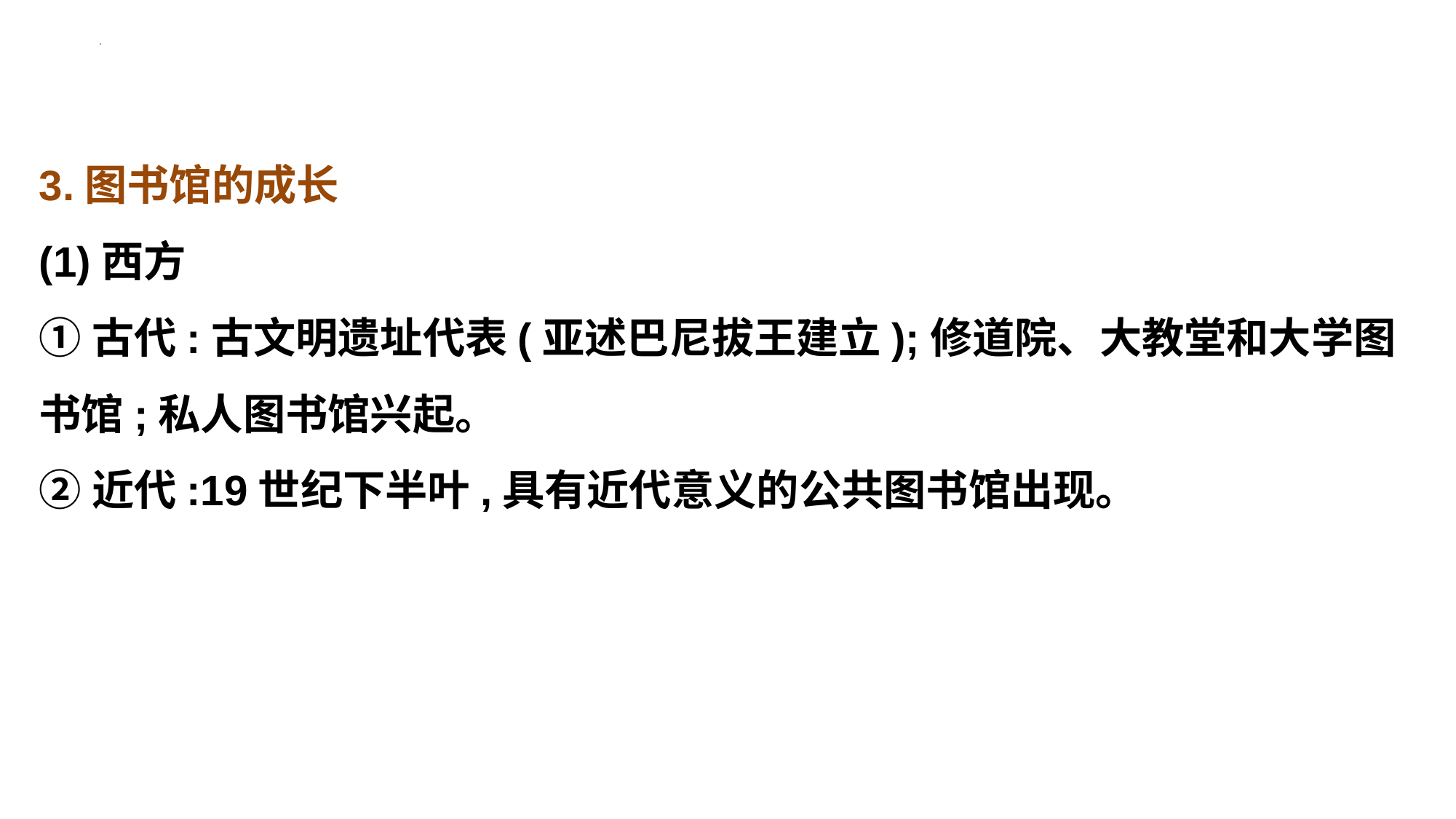

3.图书馆的成长
(1)西方
①古代:古文明遗址代表(亚述巴尼拔王建立);修道院、大教堂和大学图书馆;私人图书馆兴起。
②近代:19世纪下半叶,具有近代意义的公共图书馆出现。